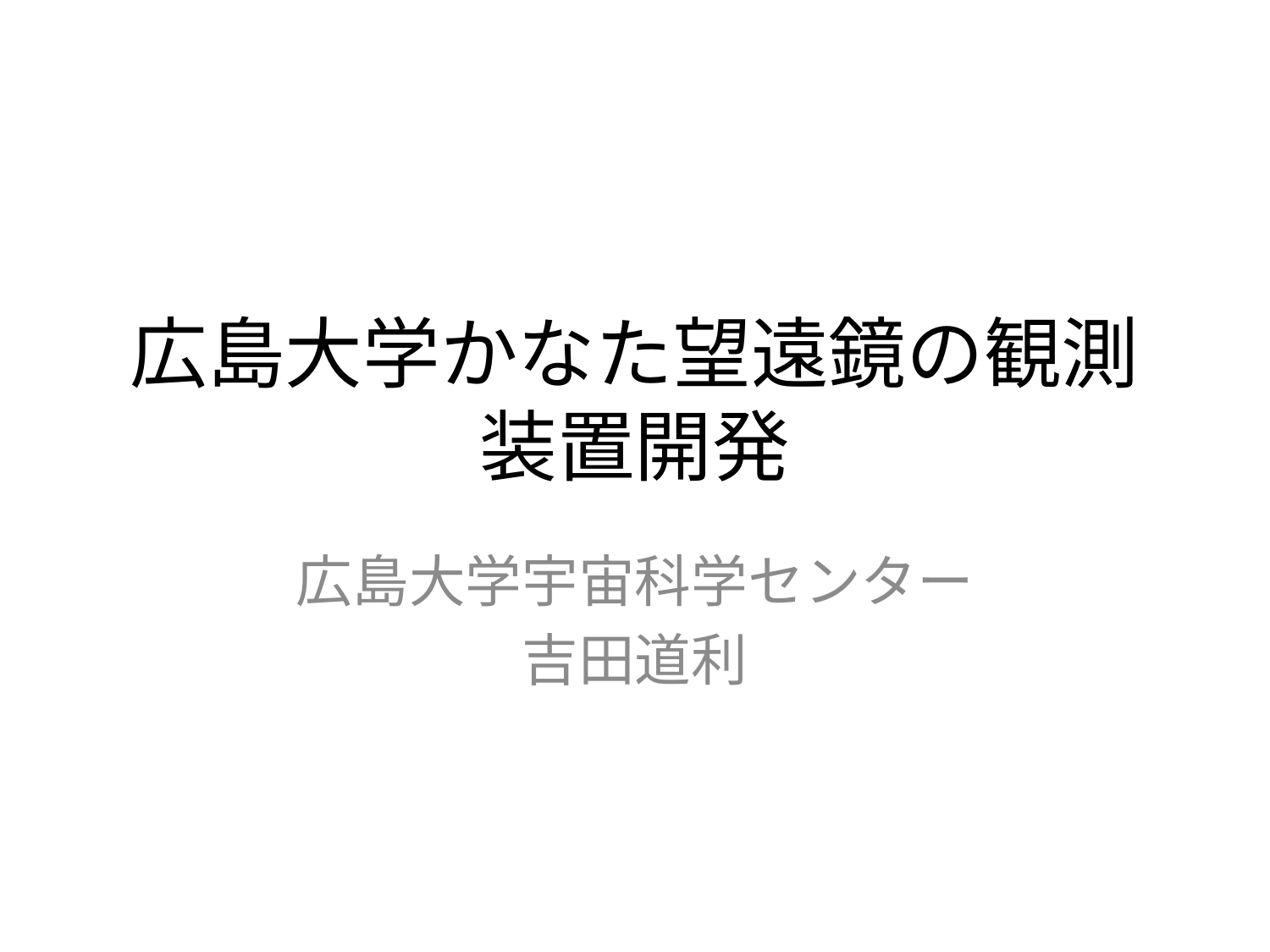

# 広島大学かなた望遠鏡の観測装置開発
広島大学宇宙科学センター
吉田道利